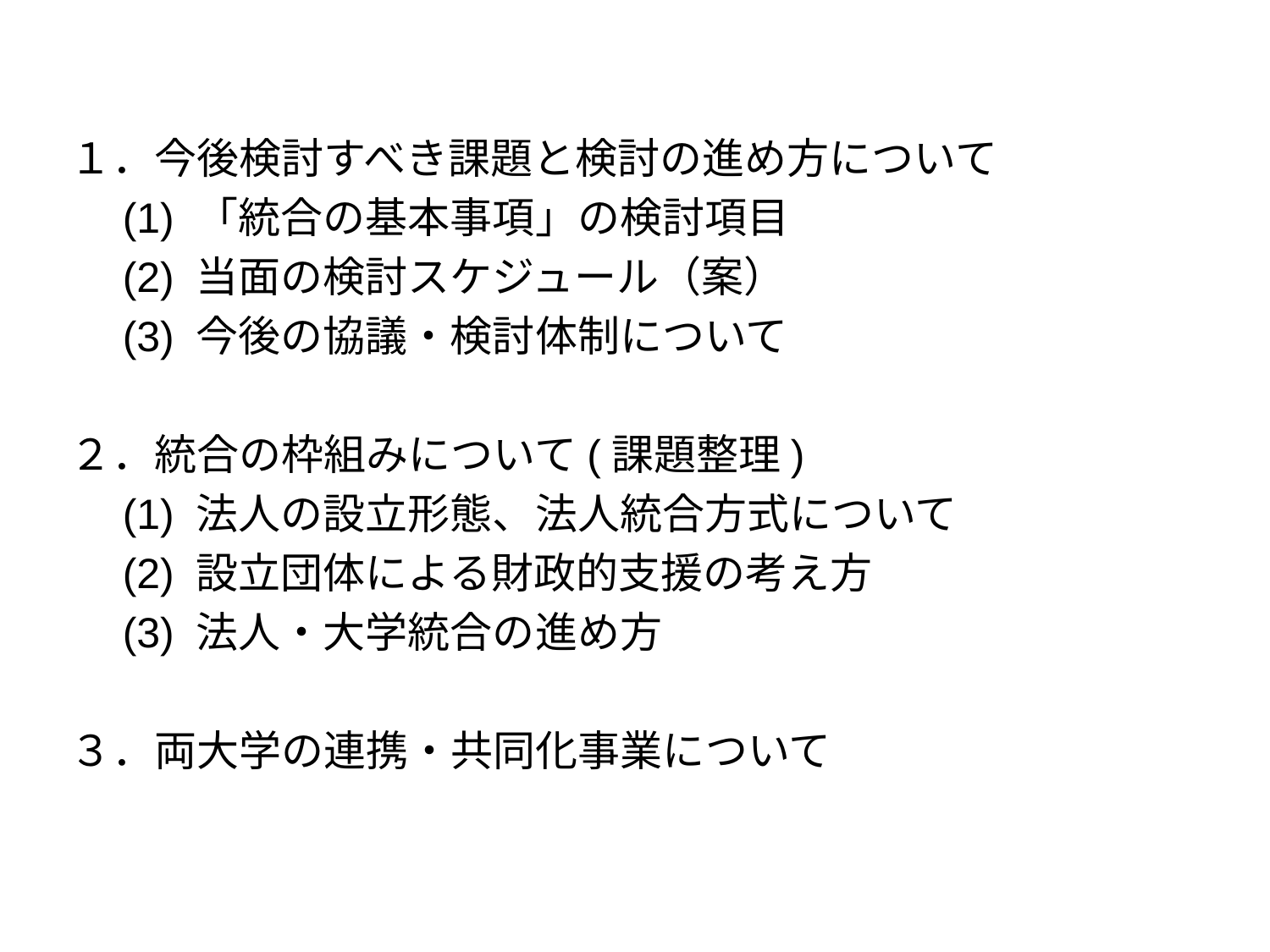

１．今後検討すべき課題と検討の進め方について
　(1) 「統合の基本事項」の検討項目
　(2) 当面の検討スケジュール（案）
　(3) 今後の協議・検討体制について

２．統合の枠組みについて(課題整理)
　(1) 法人の設立形態、法人統合方式について
　(2) 設立団体による財政的支援の考え方
　(3) 法人・大学統合の進め方

３．両大学の連携・共同化事業について